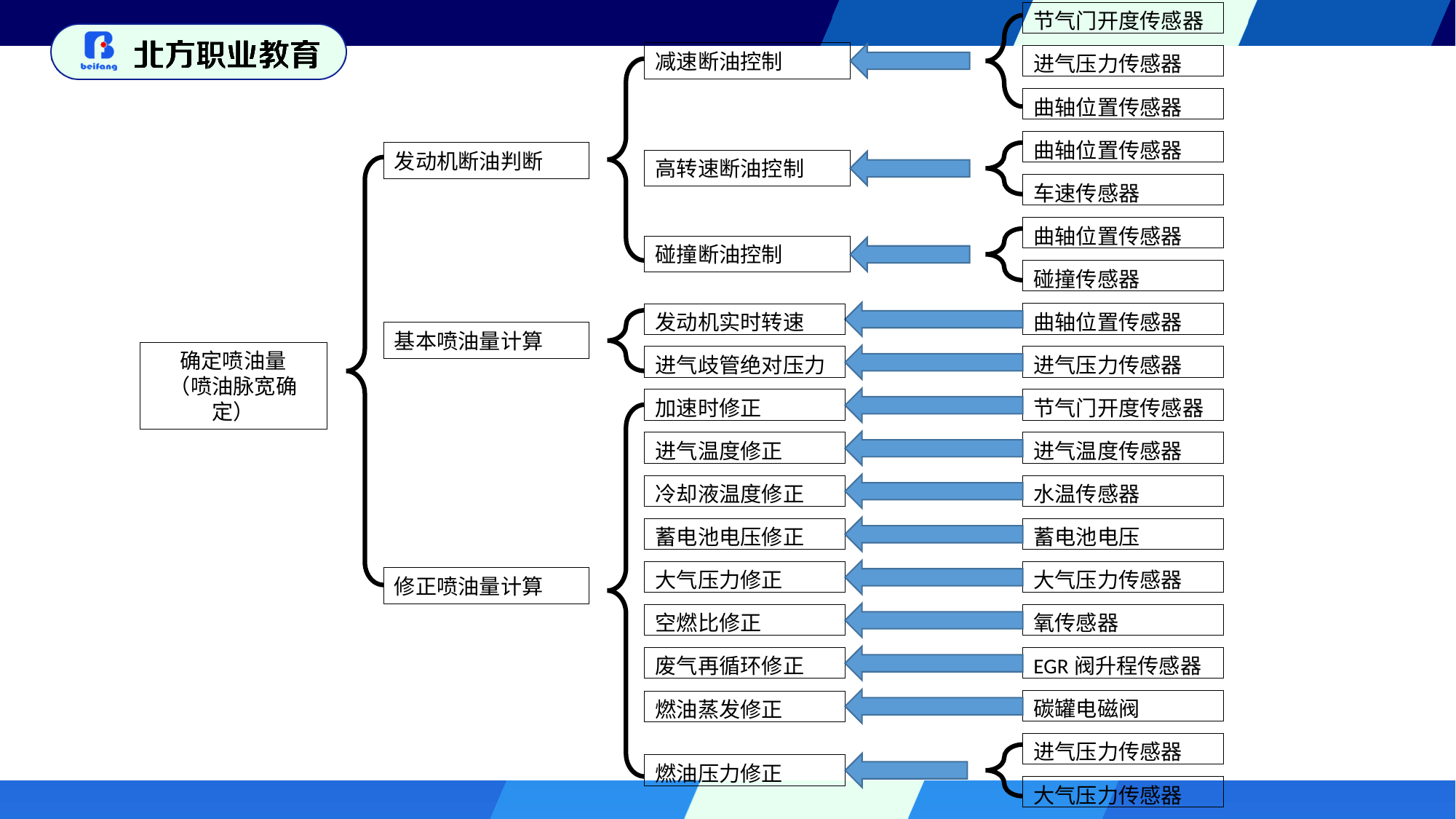

节气门开度传感器
进气压力传感器
曲轴位置传感器

减速断油控制

曲轴位置传感器
车速传感器
发动机断油判断

高转速断油控制

曲轴位置传感器
碰撞传感器

碰撞断油控制

曲轴位置传感器
发动机实时转速

基本喷油量计算
确定喷油量
（喷油脉宽确定）

进气歧管绝对压力
进气压力传感器

加速时修正
节气门开度传感器

进气温度修正
进气温度传感器

冷却液温度修正
水温传感器

蓄电池电压修正
蓄电池电压

大气压力修正
大气压力传感器
修正喷油量计算

空燃比修正
氧传感器

废气再循环修正
EGR阀升程传感器

碳罐电磁阀
燃油蒸发修正
进气压力传感器
大气压力传感器

燃油压力修正